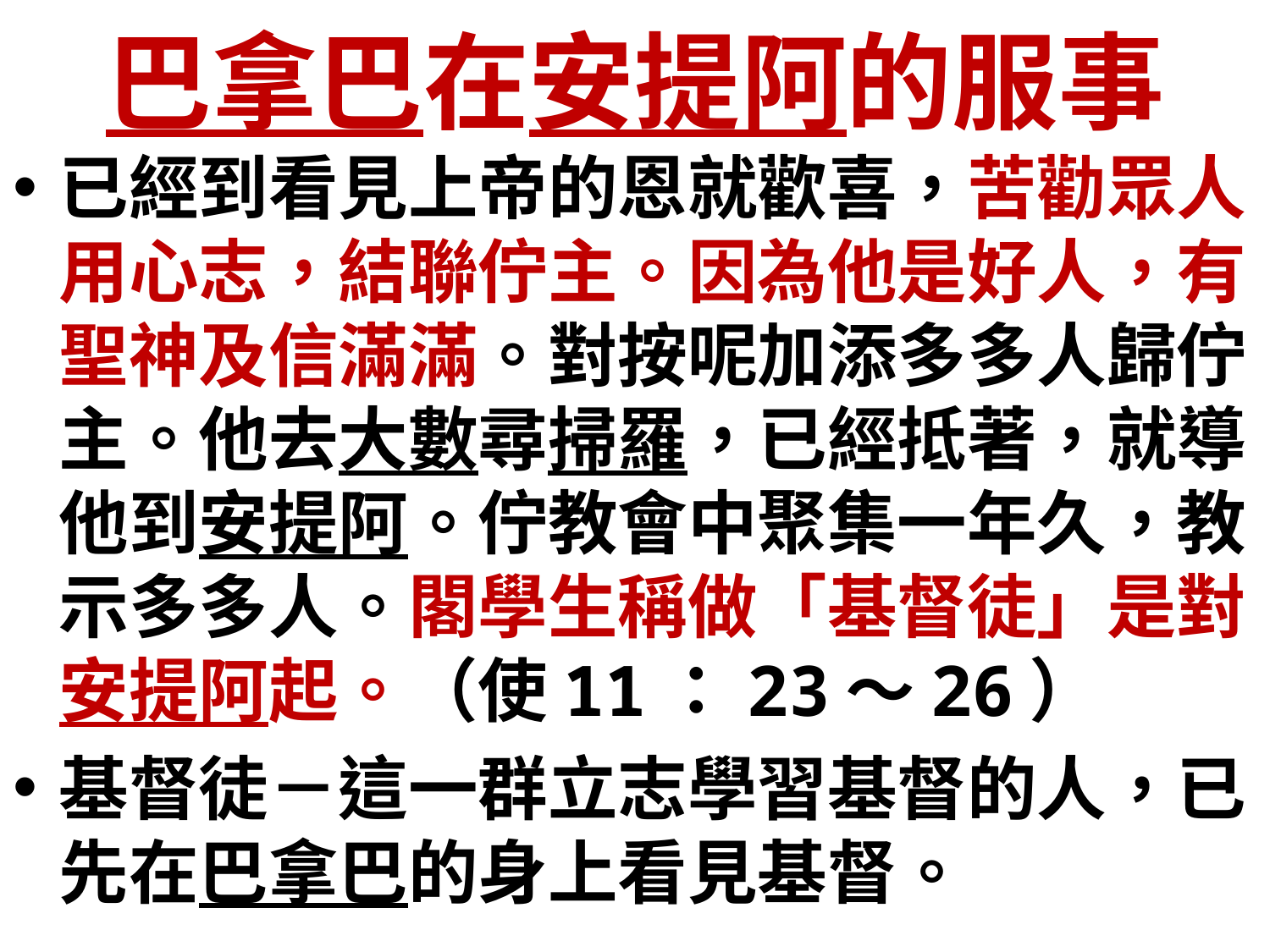

# 巴拿巴在安提阿的服事
已經到看見上帝的恩就歡喜，苦勸眾人用心志，結聯佇主。因為他是好人，有聖神及信滿滿。對按呢加添多多人歸佇主。他去大數尋掃羅，已經抵著，就導他到安提阿。佇教會中聚集一年久，教示多多人。閣學生稱做「基督徒」是對安提阿起。（使11：23～26）
基督徒－這一群立志學習基督的人，已先在巴拿巴的身上看見基督。